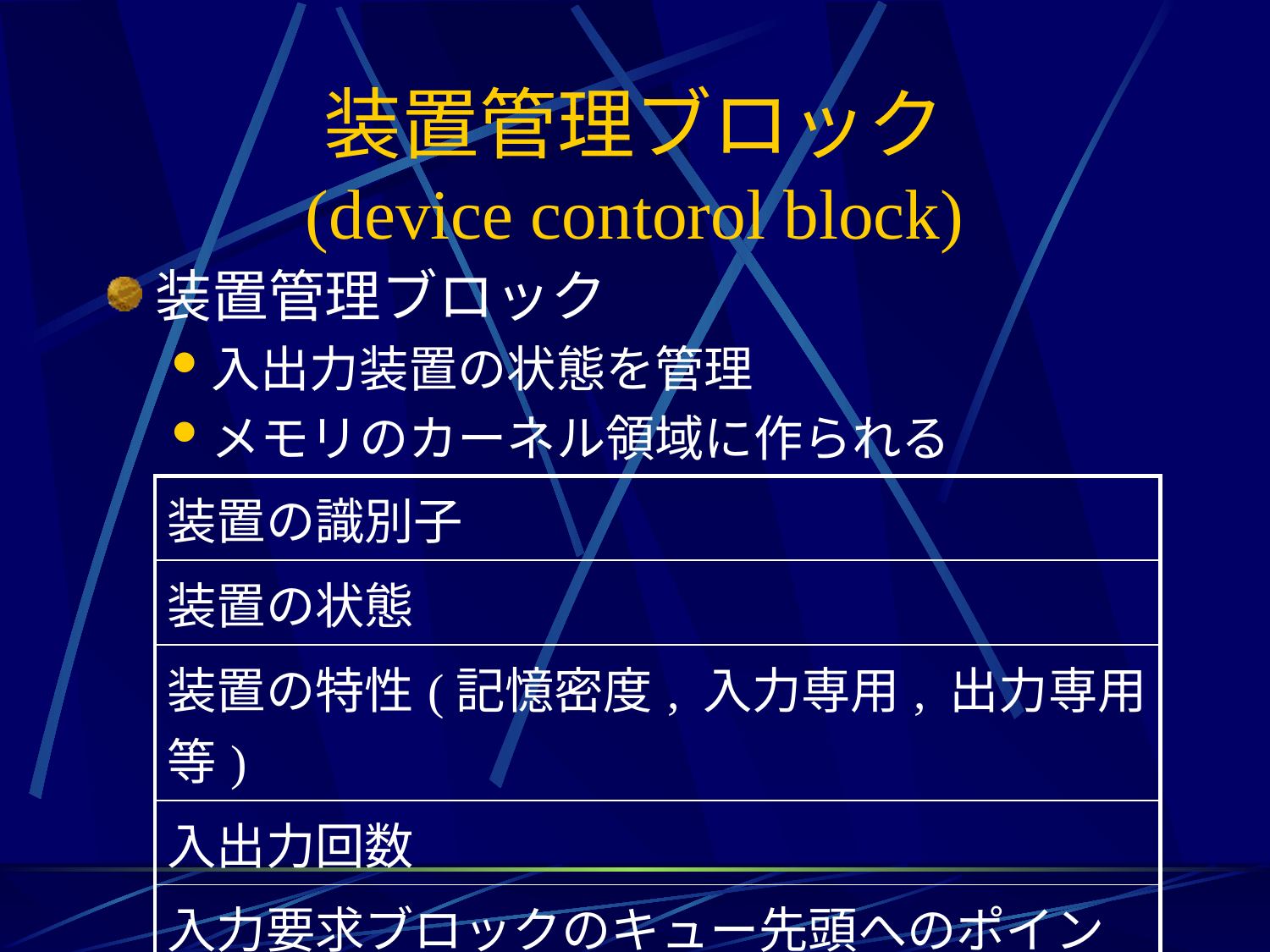

# 装置管理ブロック (device contorol block)
装置管理ブロック
入出力装置の状態を管理
メモリのカーネル領域に作られる
| 装置の識別子 |
| --- |
| 装置の状態 |
| 装置の特性(記憶密度, 入力専用, 出力専用等) |
| 入出力回数 |
| 入力要求ブロックのキュー先頭へのポインタ |
| 入力要求ブロックのキュー末尾へのポインタ |